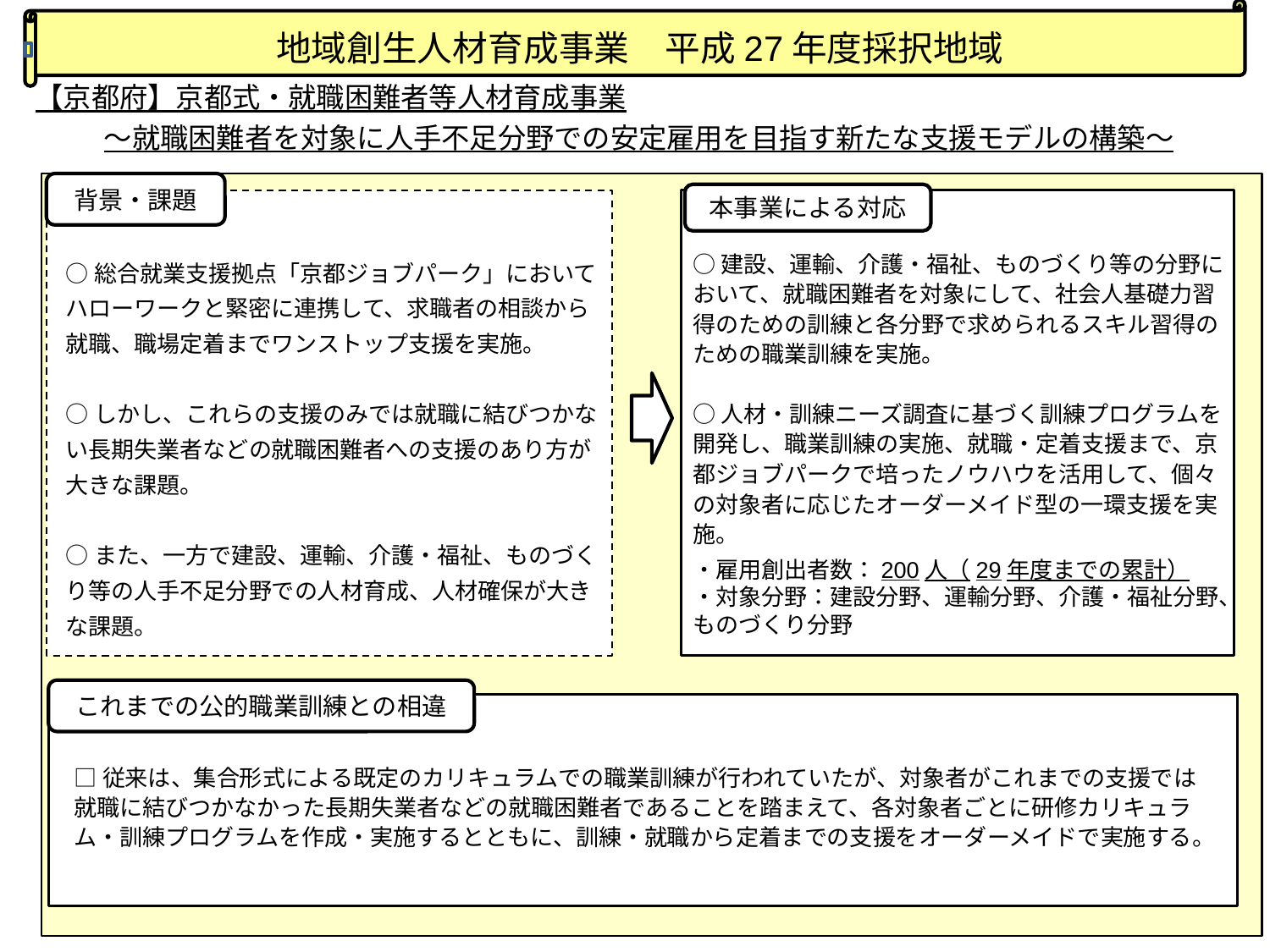

# 地域創生人材育成事業　平成27年度採択地域

 【京都府】京都式・就職困難者等人材育成事業
～就職困難者を対象に人手不足分野での安定雇用を目指す新たな支援モデルの構築～

背景・課題
本事業による対応

○建設、運輸、介護・福祉、ものづくり等の分野において、就職困難者を対象にして、社会人基礎力習得のための訓練と各分野で求められるスキル習得のための職業訓練を実施。

○人材・訓練ニーズ調査に基づく訓練プログラムを開発し、職業訓練の実施、就職・定着支援まで、京都ジョブパークで培ったノウハウを活用して、個々の対象者に応じたオーダーメイド型の一環支援を実施。
・雇用創出者数：200人（29年度までの累計）
・対象分野：建設分野、運輸分野、介護・福祉分野、ものづくり分野

○総合就業支援拠点「京都ジョブパーク」においてハローワークと緊密に連携して、求職者の相談から就職、職場定着までワンストップ支援を実施。

○しかし、これらの支援のみでは就職に結びつかない長期失業者などの就職困難者への支援のあり方が大きな課題。

○また、一方で建設、運輸、介護・福祉、ものづくり等の人手不足分野での人材育成、人材確保が大きな課題。

これまでの公的職業訓練との相違

□従来は、集合形式による既定のカリキュラムでの職業訓練が行われていたが、対象者がこれまでの支援では就職に結びつかなかった長期失業者などの就職困難者であることを踏まえて、各対象者ごとに研修カリキュラム・訓練プログラムを作成・実施するとともに、訓練・就職から定着までの支援をオーダーメイドで実施する。